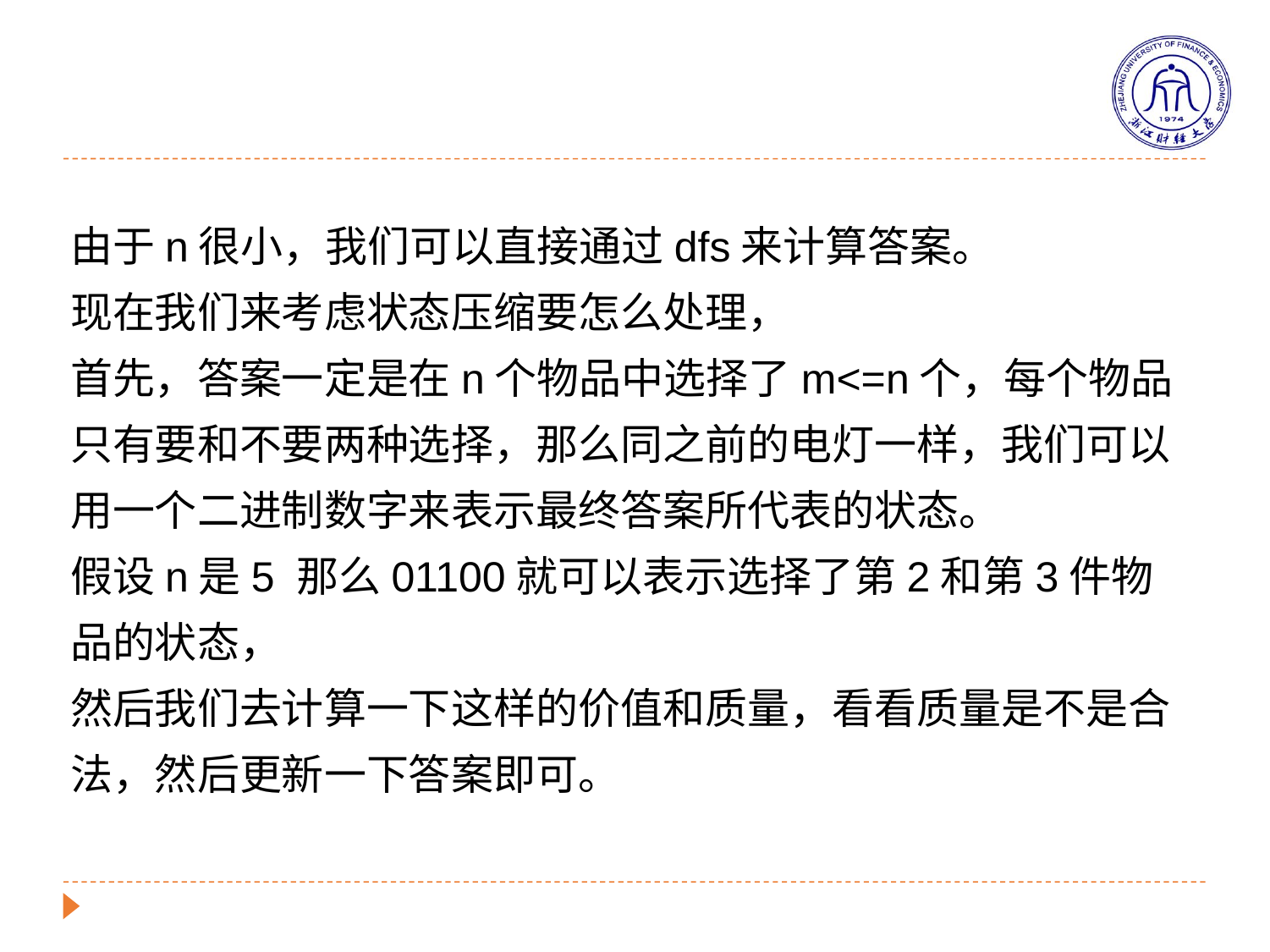

由于n很小，我们可以直接通过dfs来计算答案。
现在我们来考虑状态压缩要怎么处理，
首先，答案一定是在n个物品中选择了m<=n个，每个物品只有要和不要两种选择，那么同之前的电灯一样，我们可以用一个二进制数字来表示最终答案所代表的状态。
假设n是5 那么01100就可以表示选择了第2和第3件物品的状态，
然后我们去计算一下这样的价值和质量，看看质量是不是合法，然后更新一下答案即可。